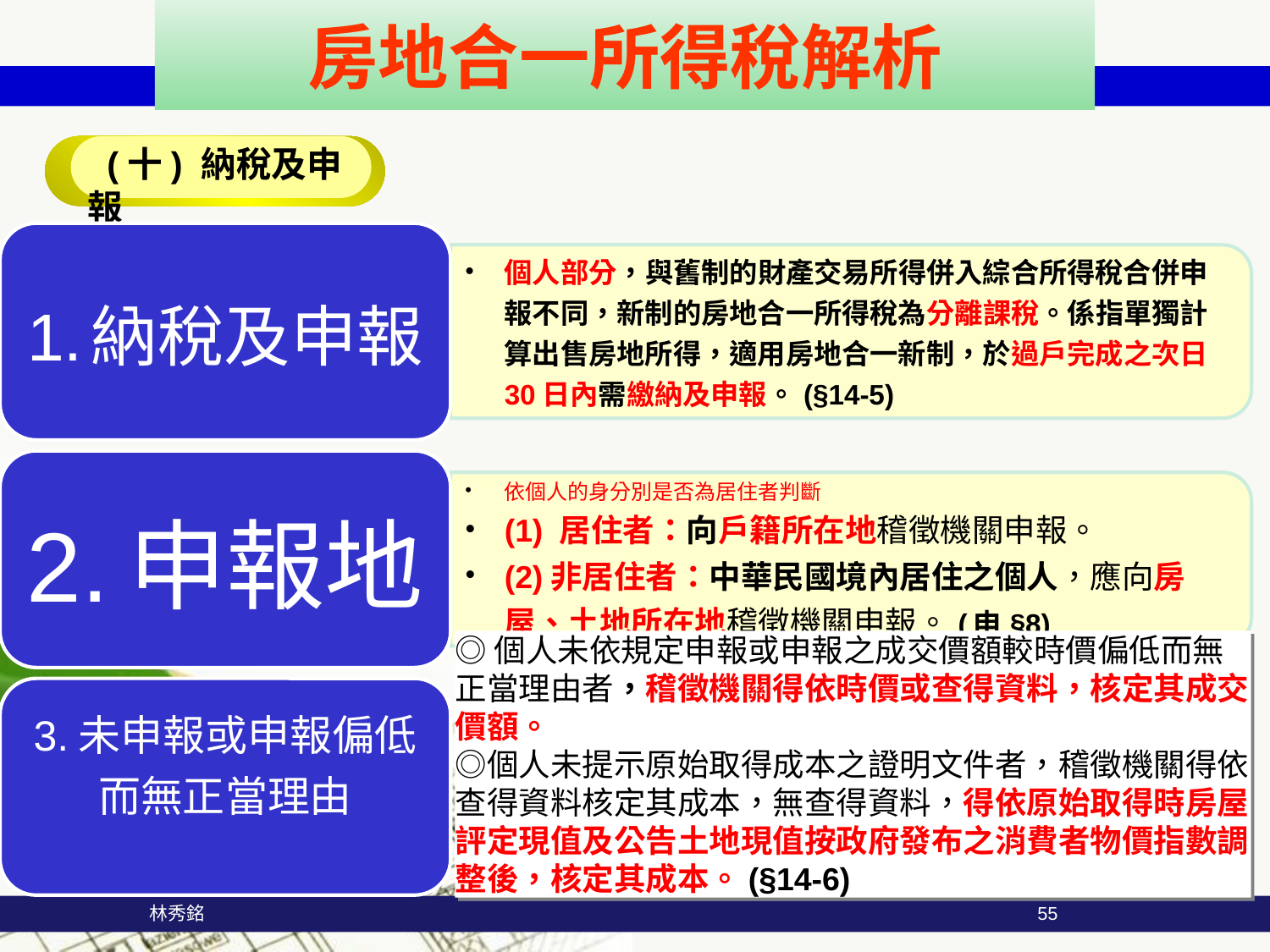

房地合一所得稅解析

  (十) 納稅及申報
1.納稅及申報
個人部分，與舊制的財產交易所得併入綜合所得稅合併申報不同，新制的房地合一所得稅為分離課稅。係指單獨計算出售房地所得，適用房地合一新制，於過戶完成之次日30日內需繳納及申報。(§14-5)
2.申報地
(2)非居住者：中華民國境內居住之個人，應向房屋、土地所在地稽徵機關申報。(申§8)
3.未申報或申報偏低而無正當理由
依個人的身分別是否為居住者判斷
(1) 居住者：向戶籍所在地稽徵機關申報。
◎個人未依規定申報或申報之成交價額較時價偏低而無正當理由者，稽徵機關得依時價或查得資料，核定其成交價額。
◎個人未提示原始取得成本之證明文件者，稽徵機關得依查得資料核定其成本，無查得資料，得依原始取得時房屋評定現值及公告土地現值按政府發布之消費者物價指數調整後，核定其成本。(§14-6)
                                 林秀銘
55